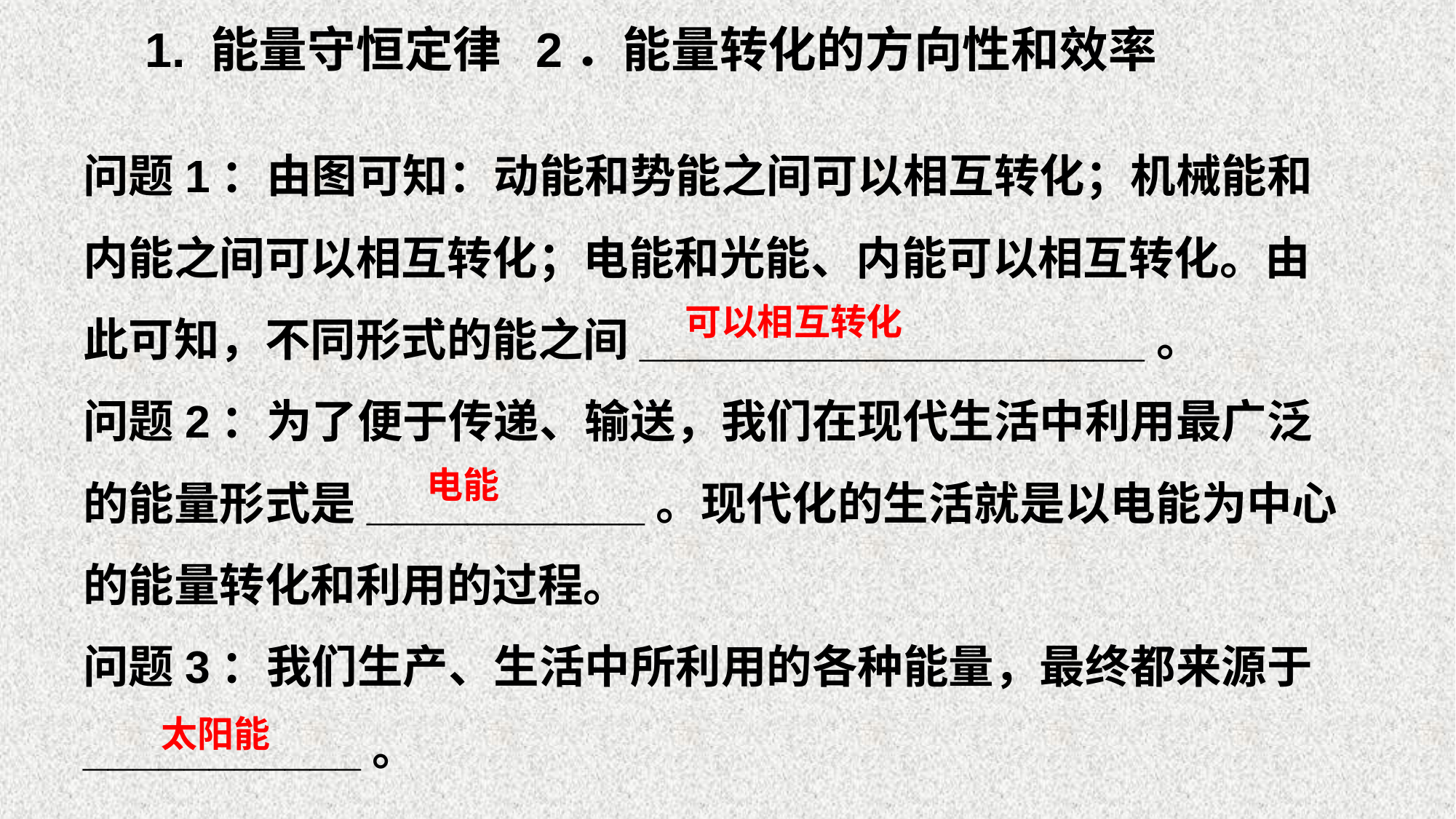

1. 能量守恒定律  2．能量转化的方向性和效率
问题1：由图可知：动能和势能之间可以相互转化；机械能和内能之间可以相互转化；电能和光能、内能可以相互转化。由此可知，不同形式的能之间____________________。
问题2：为了便于传递、输送，我们在现代生活中利用最广泛的能量形式是___________。现代化的生活就是以电能为中心的能量转化和利用的过程。
问题3：我们生产、生活中所利用的各种能量，最终都来源于___________。
可以相互转化
电能
太阳能